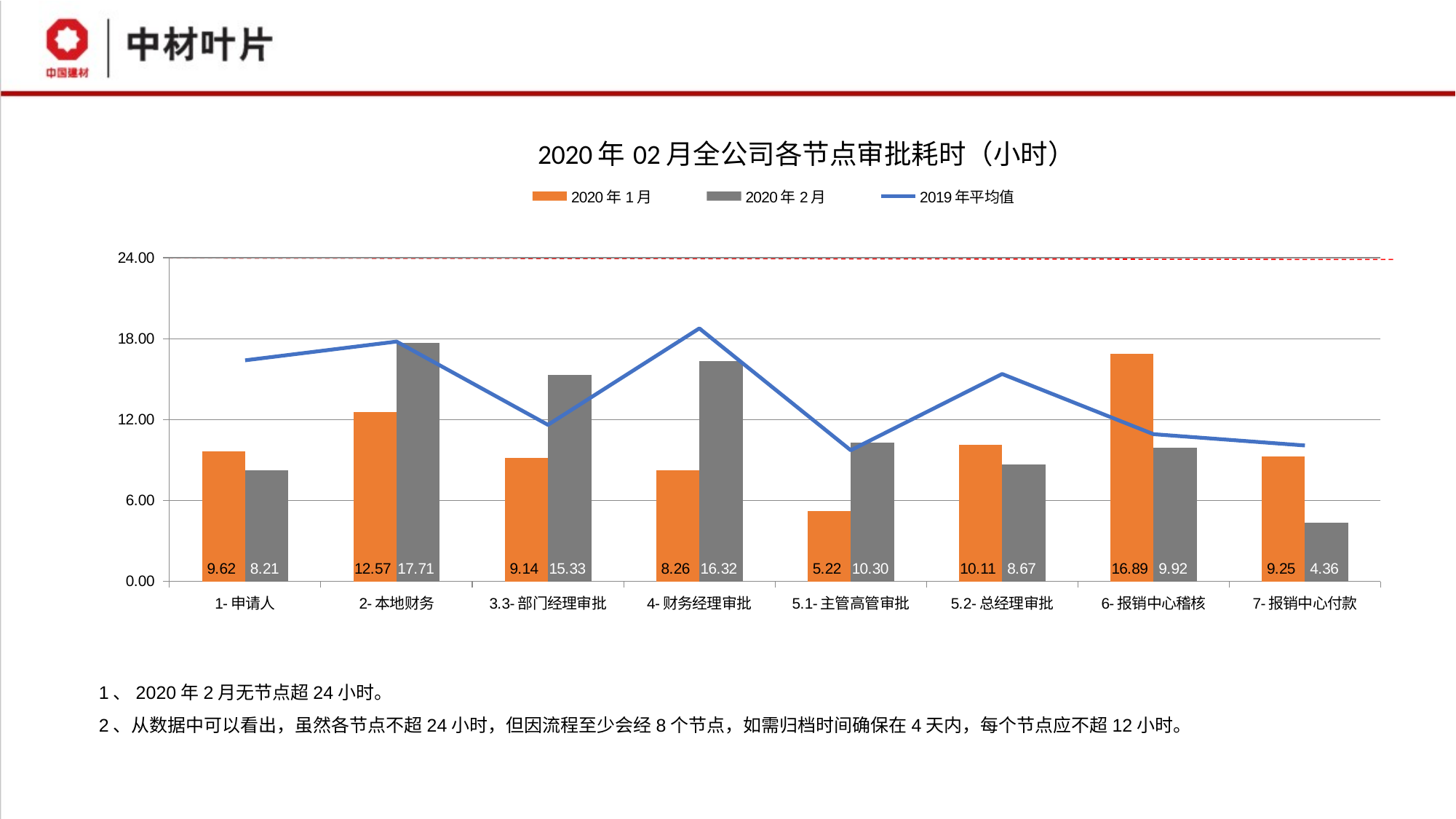

### Chart

| Category | 2020年1月 | 2020年2月 | 2019年平均值 |
|---|---|---|---|
| 1-申请人 | 9.621032763532718 | 8.208325945626402 | 16.390088082074303 |
| 2-本地财务 | 12.574561191628831 | 17.70796463129725 | 17.779590110971704 |
| 3.3-部门经理审批 | 9.138343761852067 | 15.329444444436222 | 11.602755708347694 |
| 4-财务经理审批 | 8.25998223513848 | 16.324624624630324 | 18.758602864873456 |
| 5.1-主管高管审批 | 5.224261316866614 | 10.304361598440568 | 9.720837524797544 |
| 5.2-总经理审批 | 10.108902439031759 | 8.674415064096907 | 15.3763989779593 |
| 6-报销中心稽核 | 16.885712770061218 | 9.92412669863803 | 10.911576866862573 |
| 7-报销中心付款 | 9.24822331154308 | 4.359313725495316 | 10.0738555130336 |
1、2020年2月无节点超24小时。
2、从数据中可以看出，虽然各节点不超24小时，但因流程至少会经8个节点，如需归档时间确保在4天内，每个节点应不超12小时。